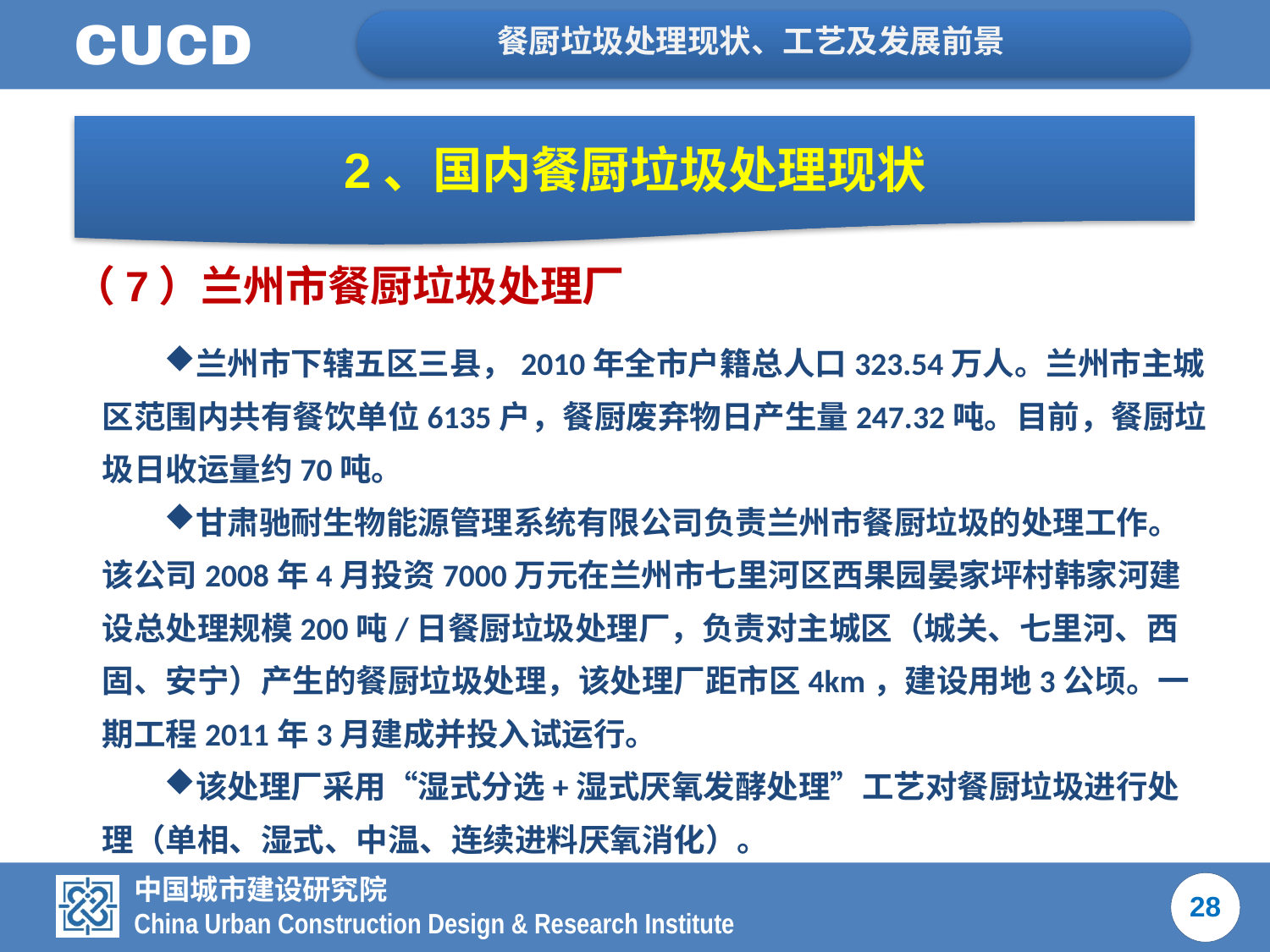

2、国内餐厨垃圾处理现状
（7）兰州市餐厨垃圾处理厂
兰州市下辖五区三县，2010年全市户籍总人口323.54万人。兰州市主城区范围内共有餐饮单位6135户，餐厨废弃物日产生量247.32吨。目前，餐厨垃圾日收运量约70吨。
甘肃驰耐生物能源管理系统有限公司负责兰州市餐厨垃圾的处理工作。该公司2008年4月投资7000万元在兰州市七里河区西果园晏家坪村韩家河建设总处理规模200吨/日餐厨垃圾处理厂，负责对主城区（城关、七里河、西固、安宁）产生的餐厨垃圾处理，该处理厂距市区4km，建设用地3公顷。一期工程2011年3月建成并投入试运行。
该处理厂采用“湿式分选+湿式厌氧发酵处理”工艺对餐厨垃圾进行处理（单相、湿式、中温、连续进料厌氧消化）。
28